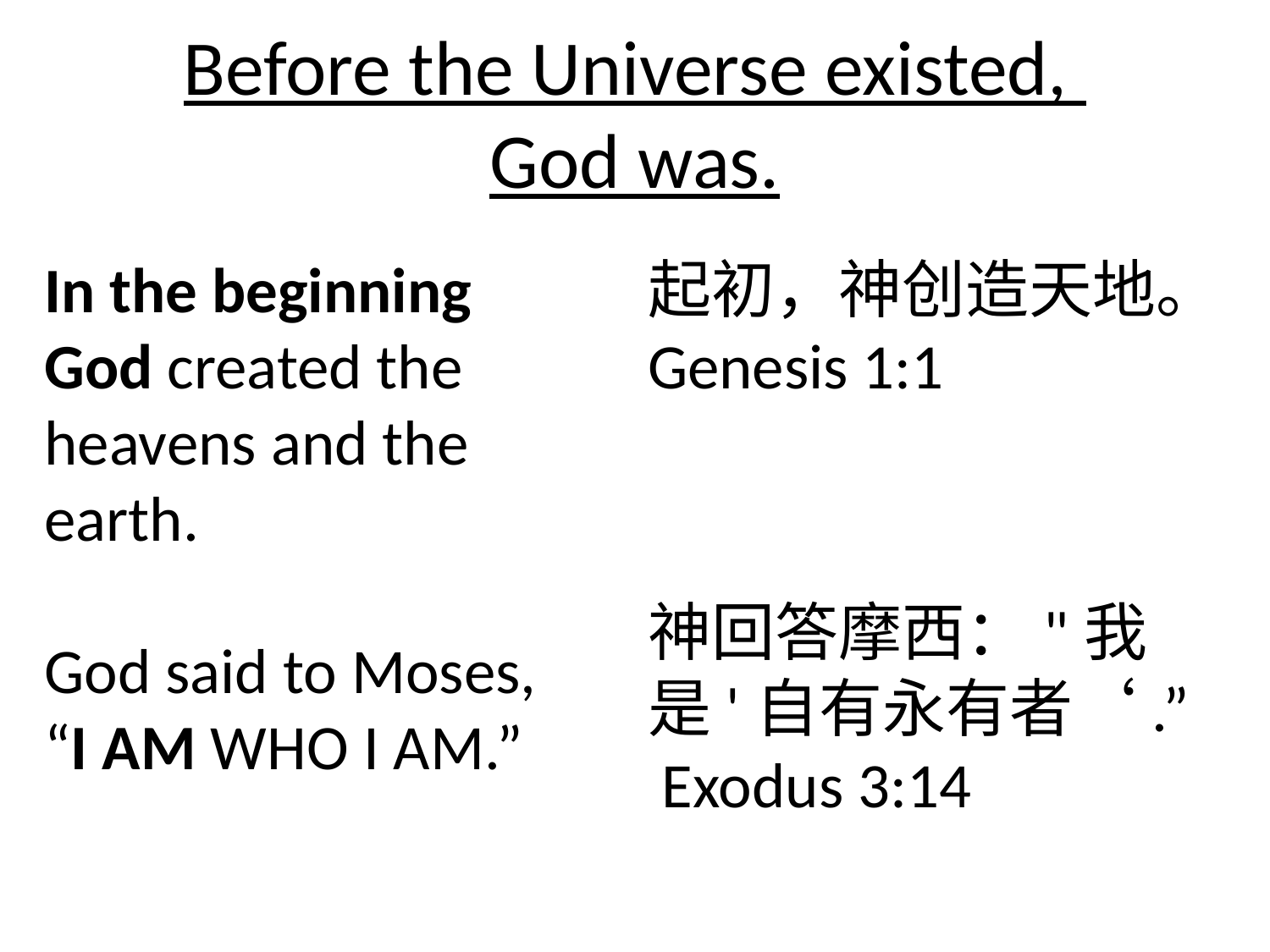

# Before the Universe existed, God was.
In the beginning God created the heavens and the earth.

God said to Moses, “I AM WHO I AM.”

起初，神创造天地。Genesis 1:1

神回答摩西："我是'自有永有者‘.”  Exodus 3:14